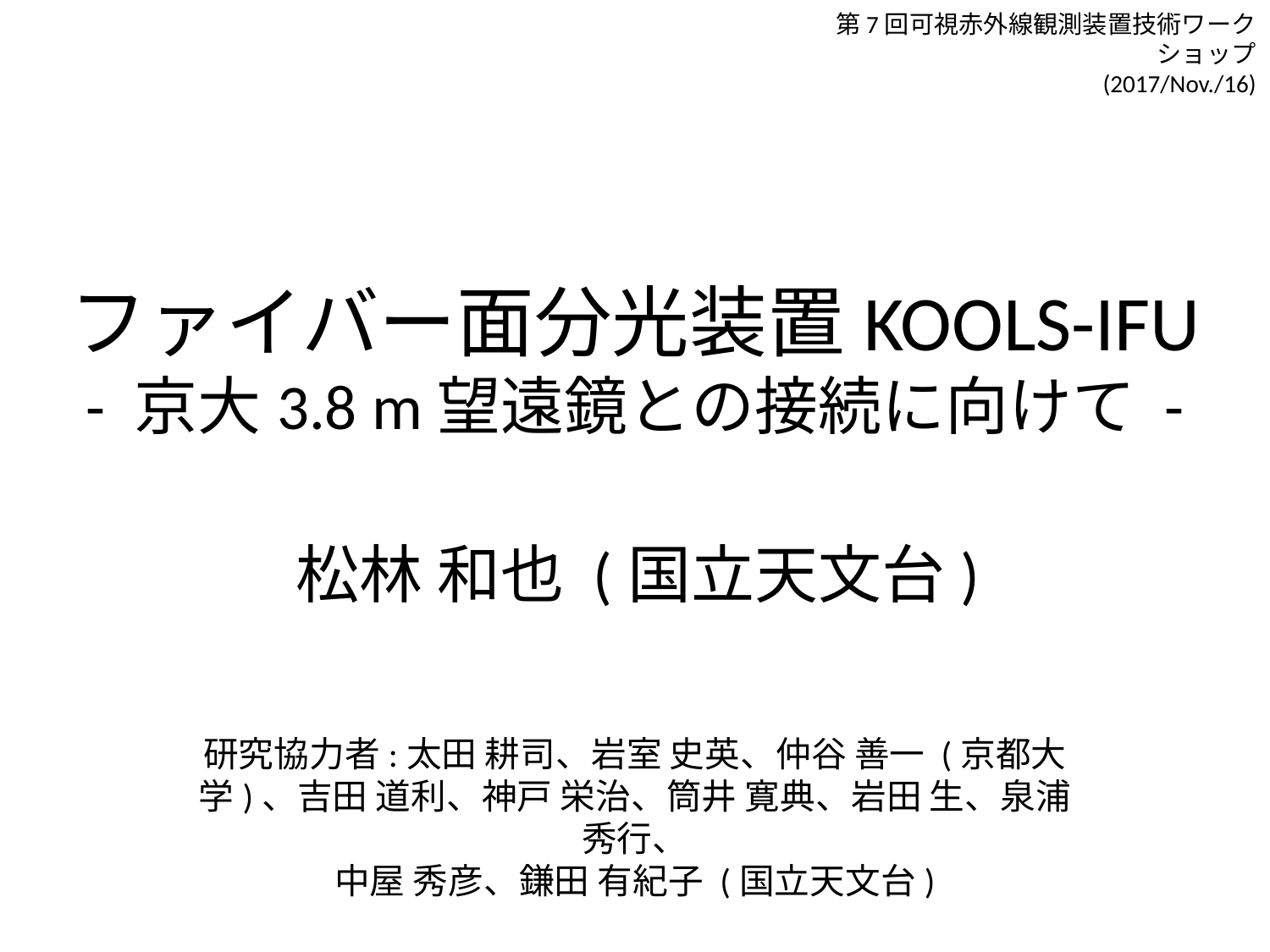

第7回可視赤外線観測装置技術ワークショップ
(2017/Nov./16)
ファイバー面分光装置KOOLS-IFU
- 京大3.8 m望遠鏡との接続に向けて -
松林 和也 (国立天文台)
研究協力者:太田 耕司、岩室 史英、仲谷 善一 (京都大学)、吉田 道利、神戸 栄治、筒井 寛典、岩田 生、泉浦 秀行、
中屋 秀彦、鎌田 有紀子 (国立天文台)